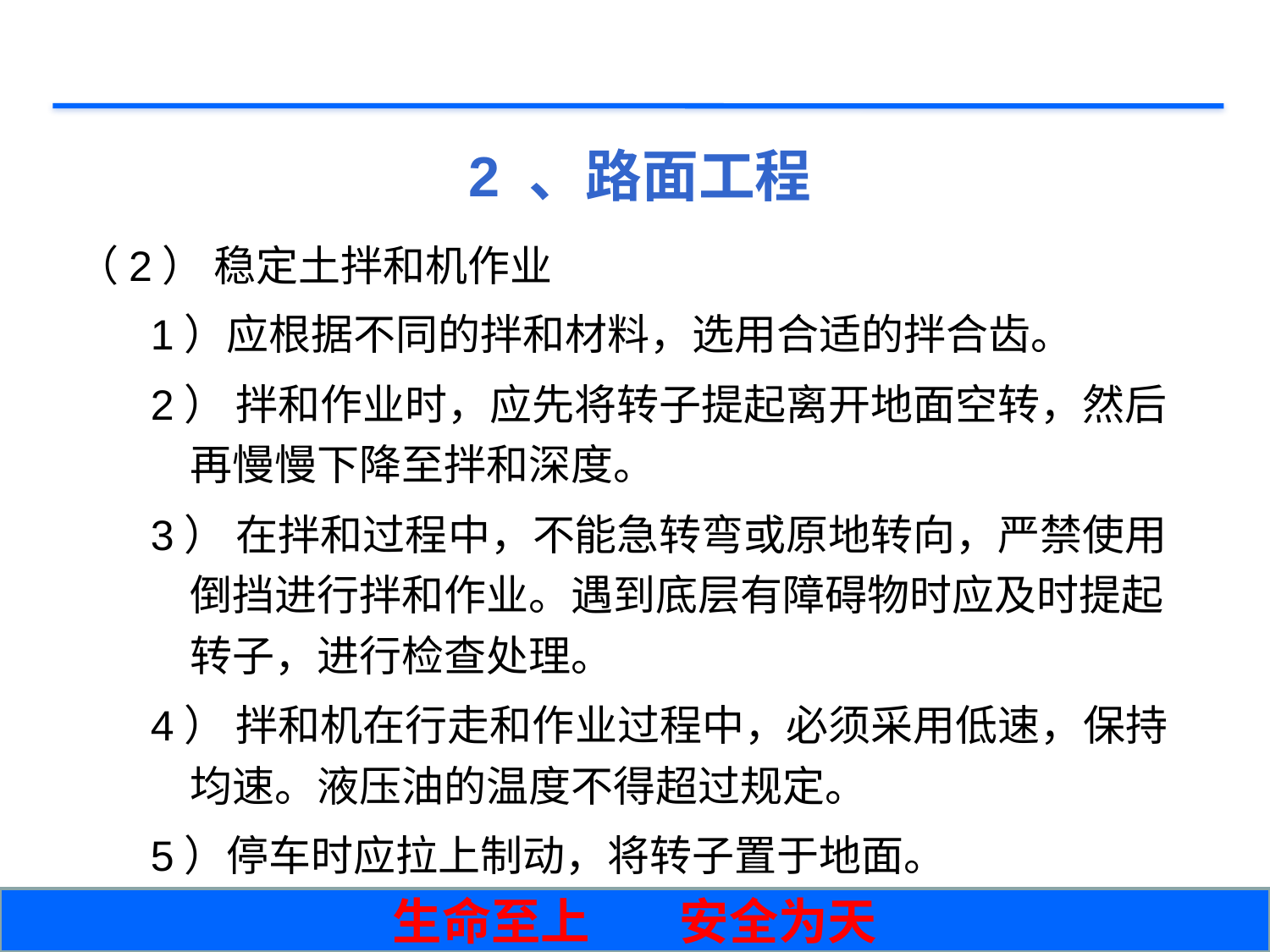

# 2 、路面工程
（2） 稳定土拌和机作业
1）应根据不同的拌和材料，选用合适的拌合齿。
2） 拌和作业时，应先将转子提起离开地面空转，然后再慢慢下降至拌和深度。
3） 在拌和过程中，不能急转弯或原地转向，严禁使用倒挡进行拌和作业。遇到底层有障碍物时应及时提起转子，进行检查处理。
4） 拌和机在行走和作业过程中，必须采用低速，保持均速。液压油的温度不得超过规定。
5）停车时应拉上制动，将转子置于地面。